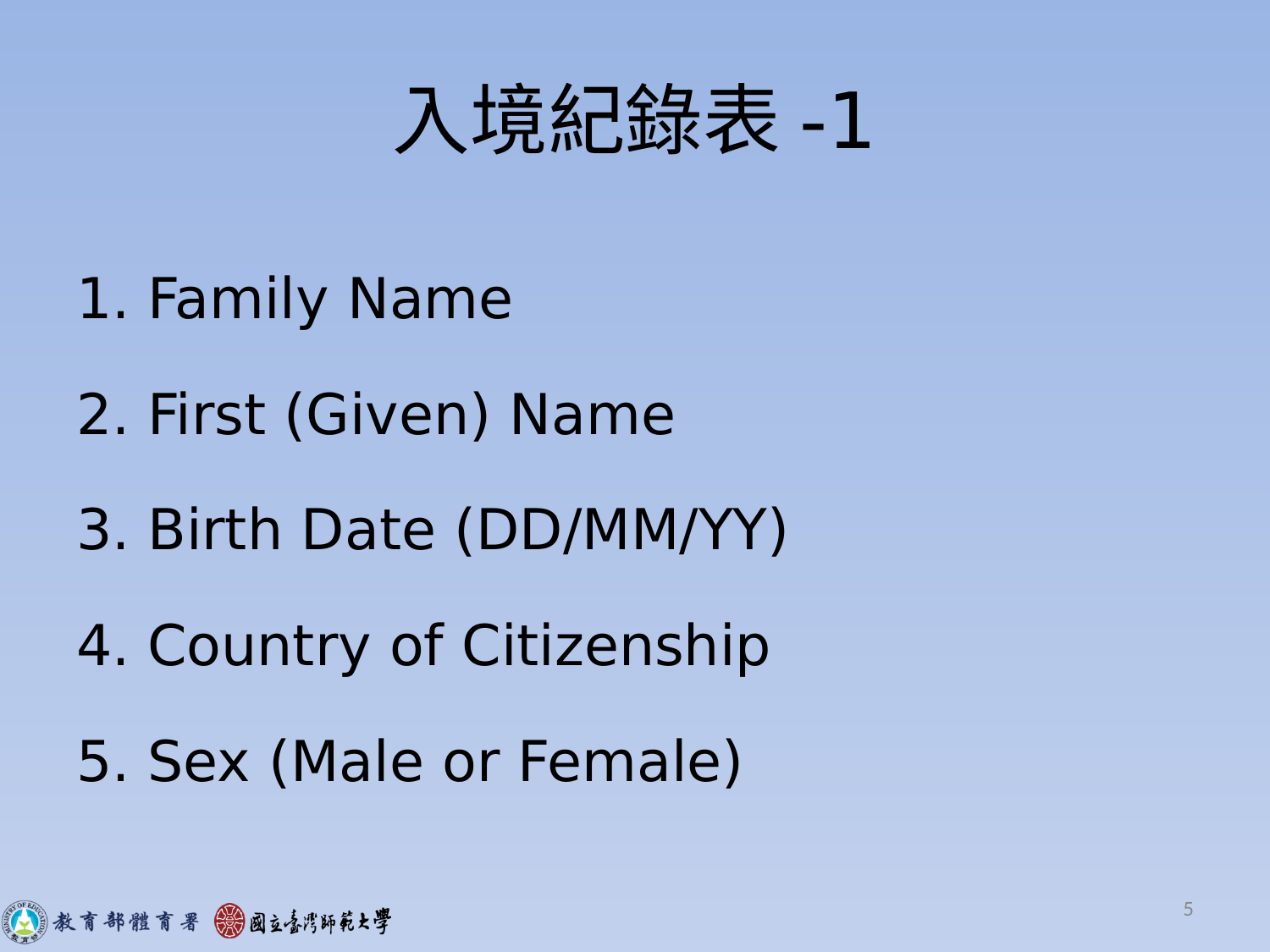

# 入境紀錄表-1
Family Name
First (Given) Name
Birth Date (DD/MM/YY)
Country of Citizenship
Sex (Male or Female)
5